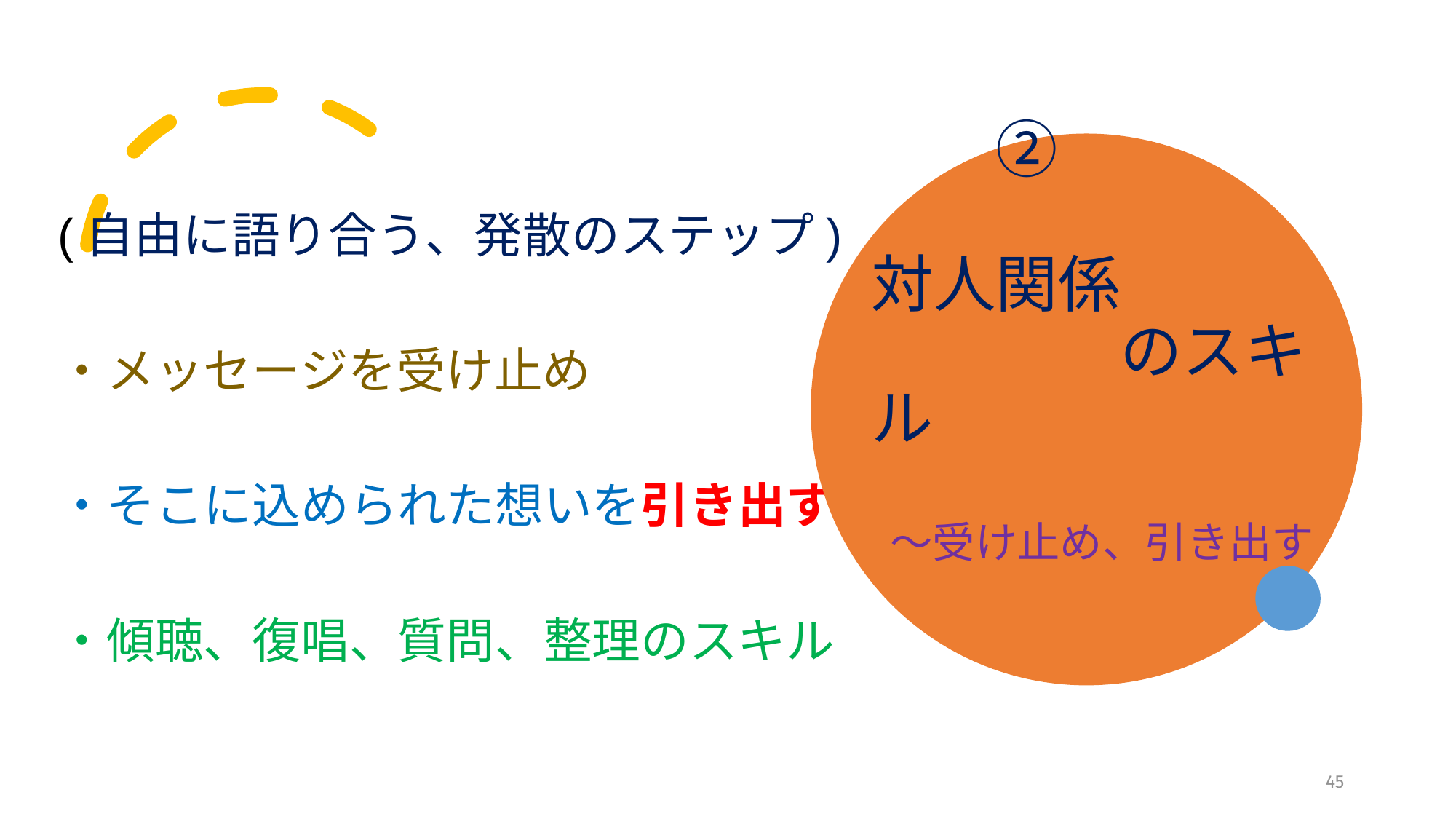

# ② 対人関係 　　　　のスキル 　　 ～受け止め、引き出す

(自由に語り合う、発散のステップ)

・メッセージを受け止め

・そこに込められた想いを引き出す

・傾聴、復唱、質問、整理のスキル

45